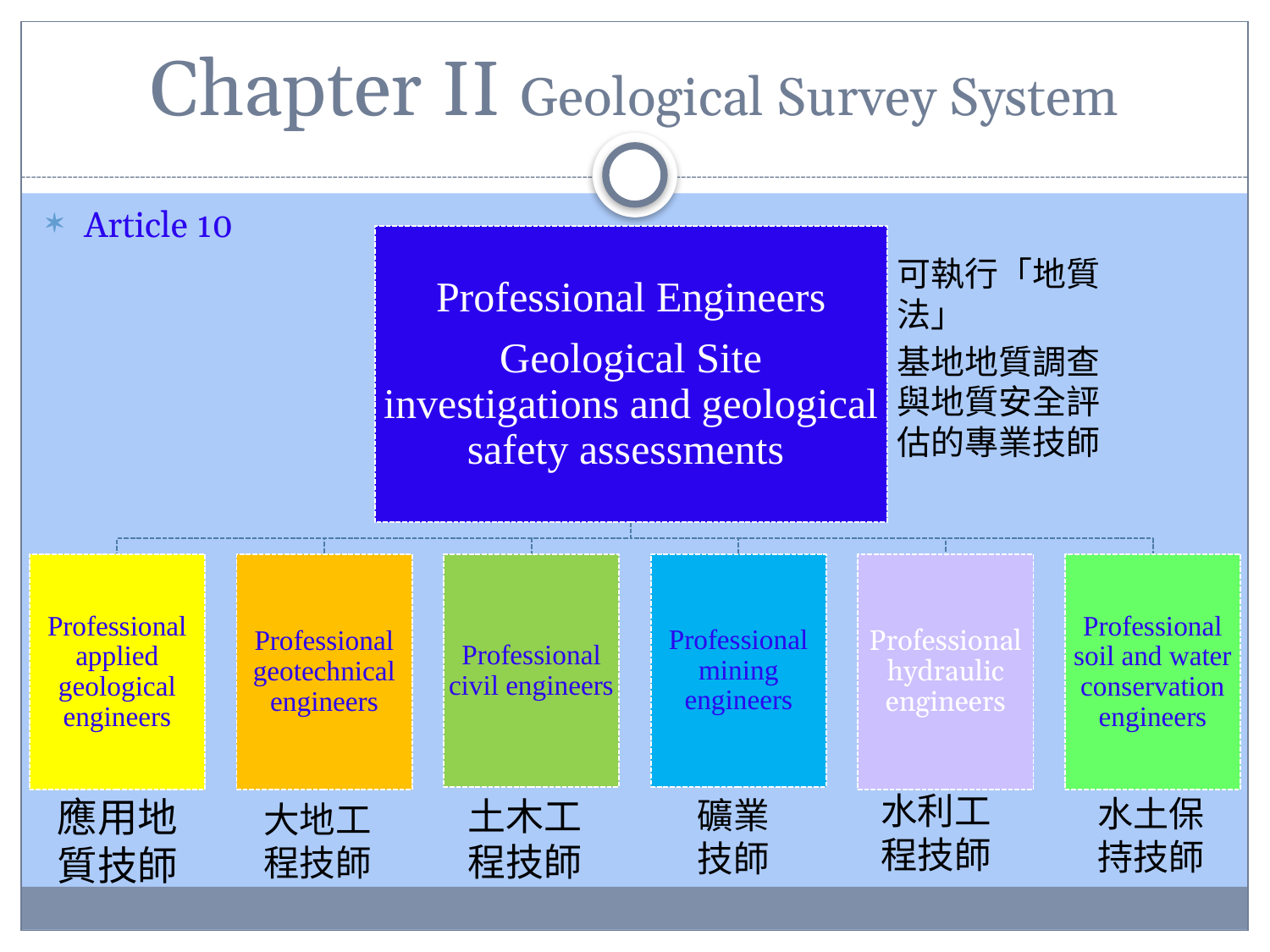

# Chapter II Geological Survey System
Article 10
Professional Engineers
Geological Site investigations and geological safety assessments
Professional applied geological engineers
Professional geotechnical engineers
Professional civil engineers
Professional mining engineers
Professional hydraulic engineers
Professional soil and water conservation engineers
可執行「地質法」
基地地質調查與地質安全評估的專業技師
水利工程技師
應用地質技師
土木工程技師
水土保持技師
礦業技師
大地工程技師